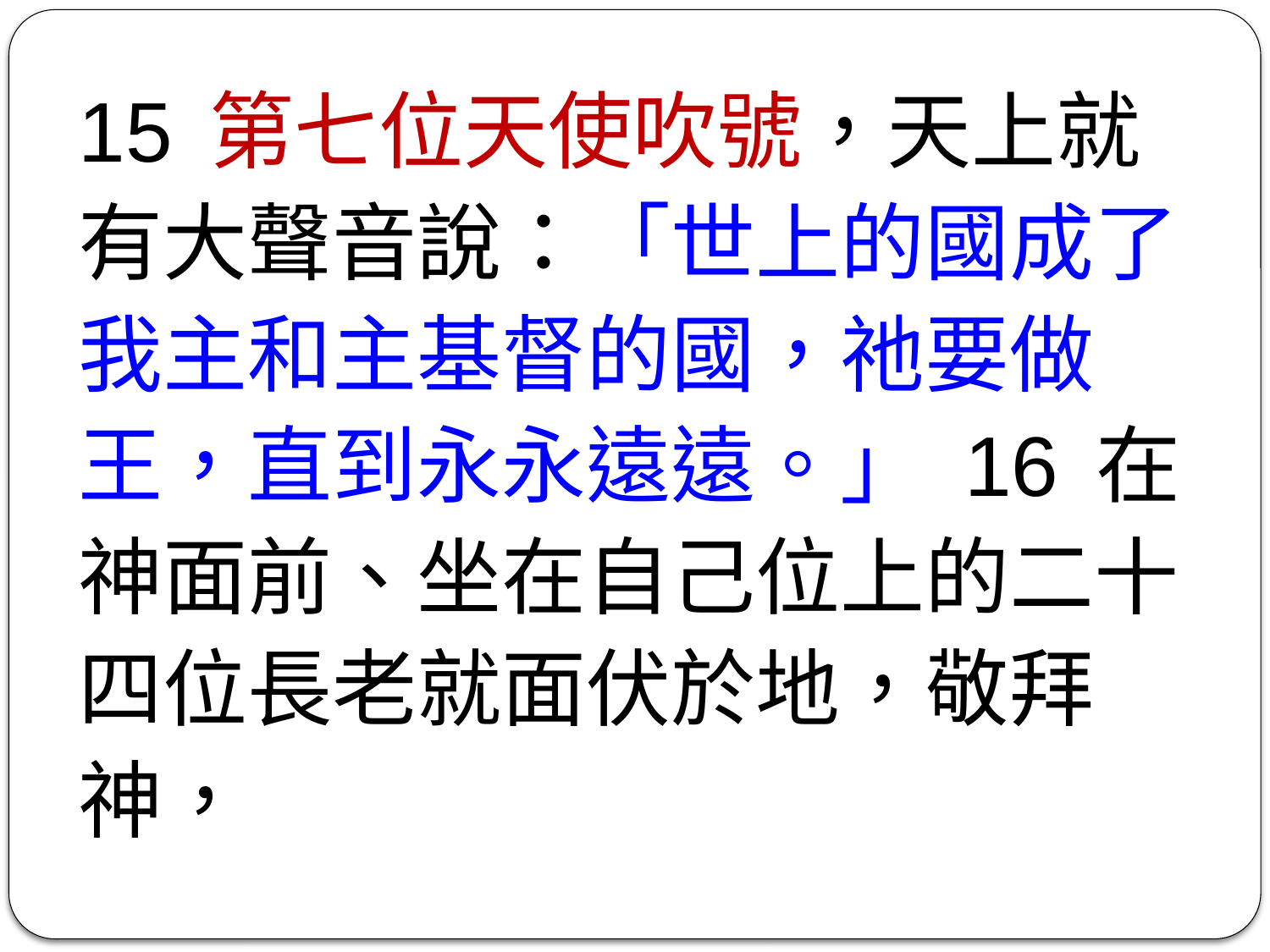

15 第七位天使吹號，天上就有大聲音說：「世上的國成了我主和主基督的國，祂要做王，直到永永遠遠。」 16 在神面前、坐在自己位上的二十四位長老就面伏於地，敬拜神，